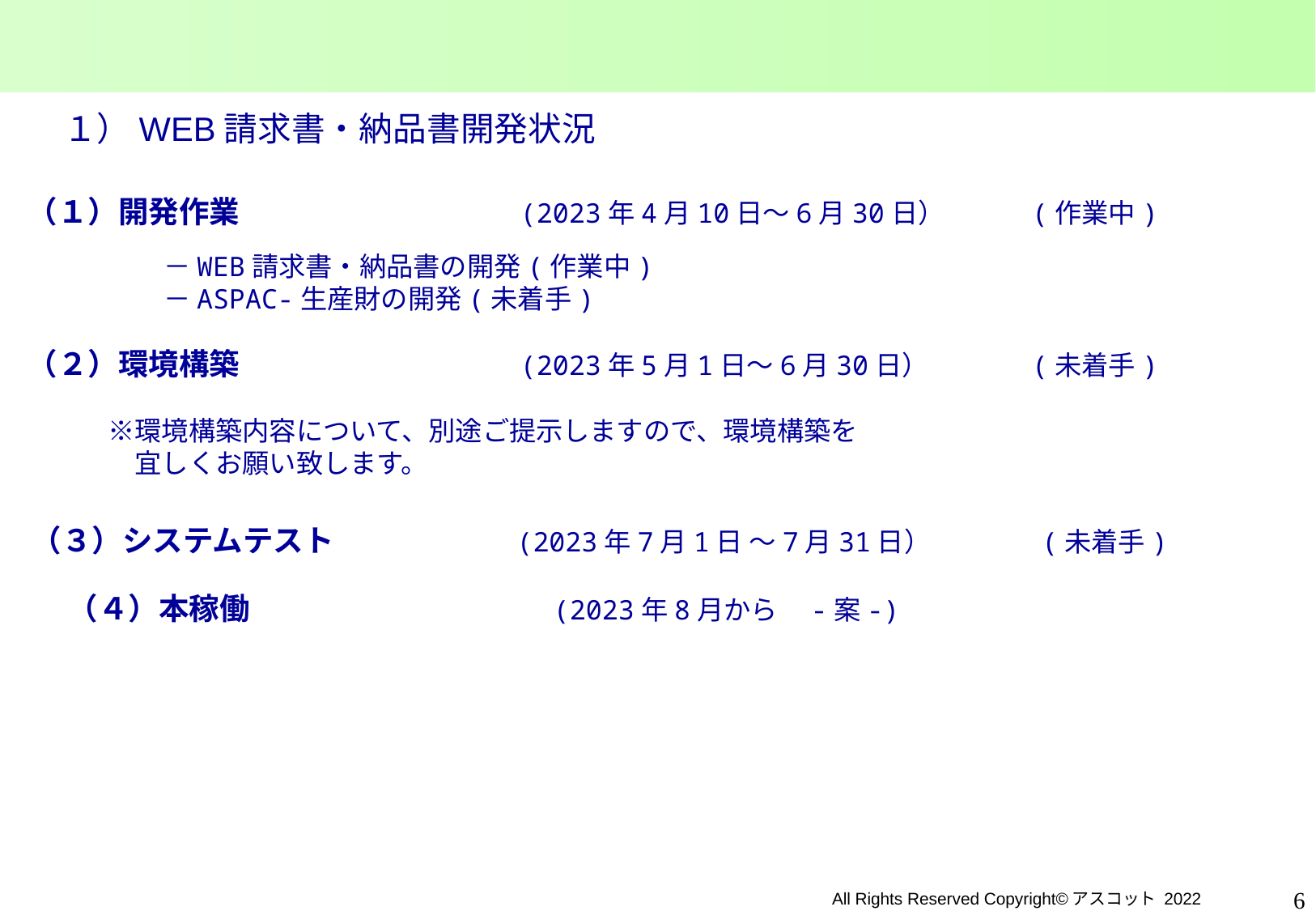

１）WEB請求書・納品書開発状況
（１）開発作業　　　　　　　　　(2023年4月10日～6月30日）	　(作業中)
　　　－WEB請求書・納品書の開発(作業中)
　　　－ASPAC-生産財の開発(未着手)
（２）環境構築　　　　　　　　　(2023年5月1日～6月30日）	　(未着手)

　　　※環境構築内容について、別途ご提示しますので、環境構築を
　　　　宜しくお願い致します。

（３）システムテスト		(2023年7月1日 ～7月31日）	　 (未着手)
（４）本稼働			(2023年8月から　-案-)